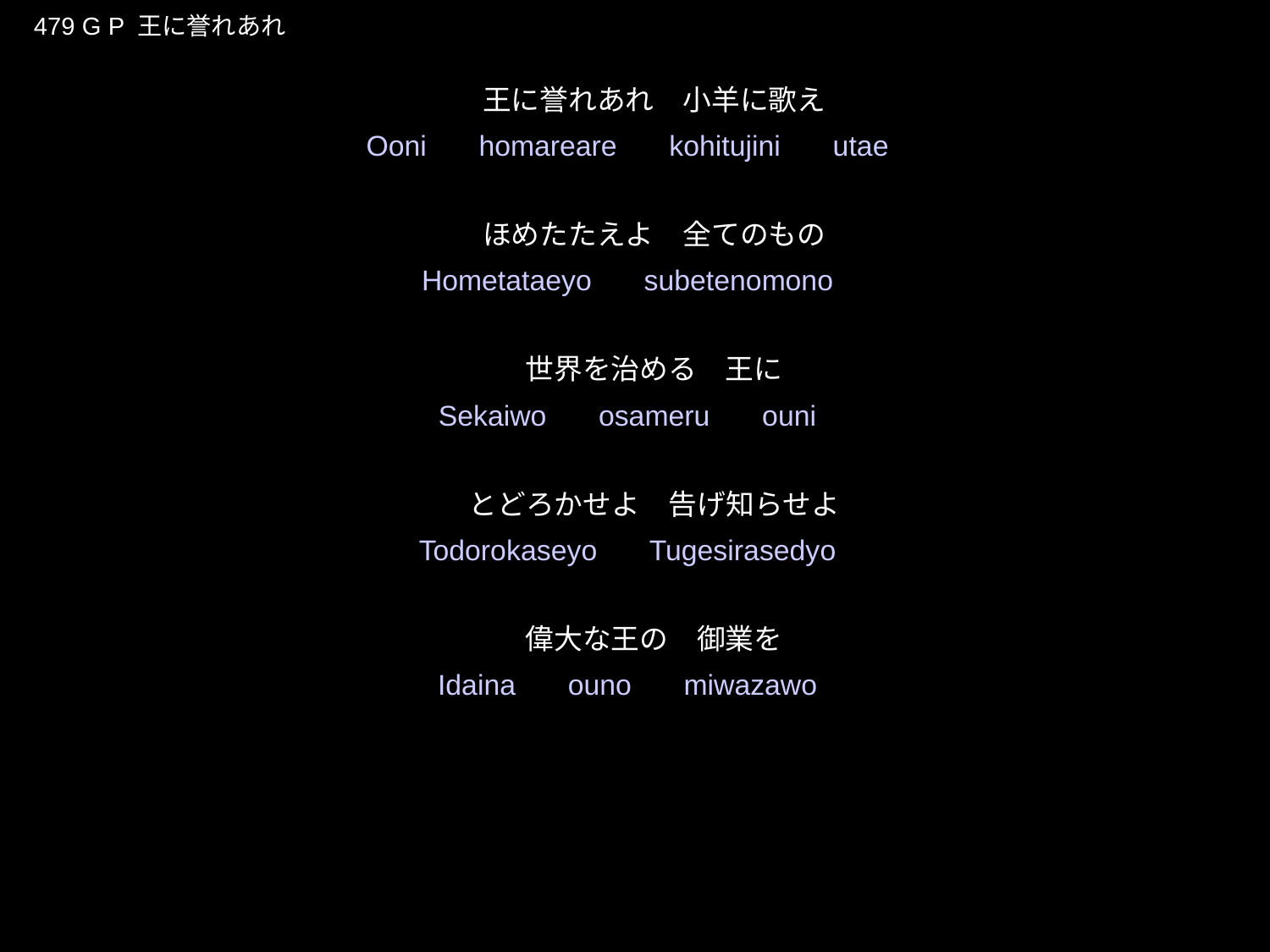

おおにほまれあれ
おうにほまれあれ
★W
479 G P 王に誉れあれ
王に誉れあれ　小羊に歌え

ほめたたえよ　全てのもの

世界を治める　王に

とどろかせよ　告げ知らせよ

偉大な王の　御業を

★４
Ooni　homareare　kohitujini　utae

Hometataeyo　subetenomono

Sekaiwo　osameru　ouni

Todorokaseyo　Tugesirasedyo

Idaina　ouno　miwazawo